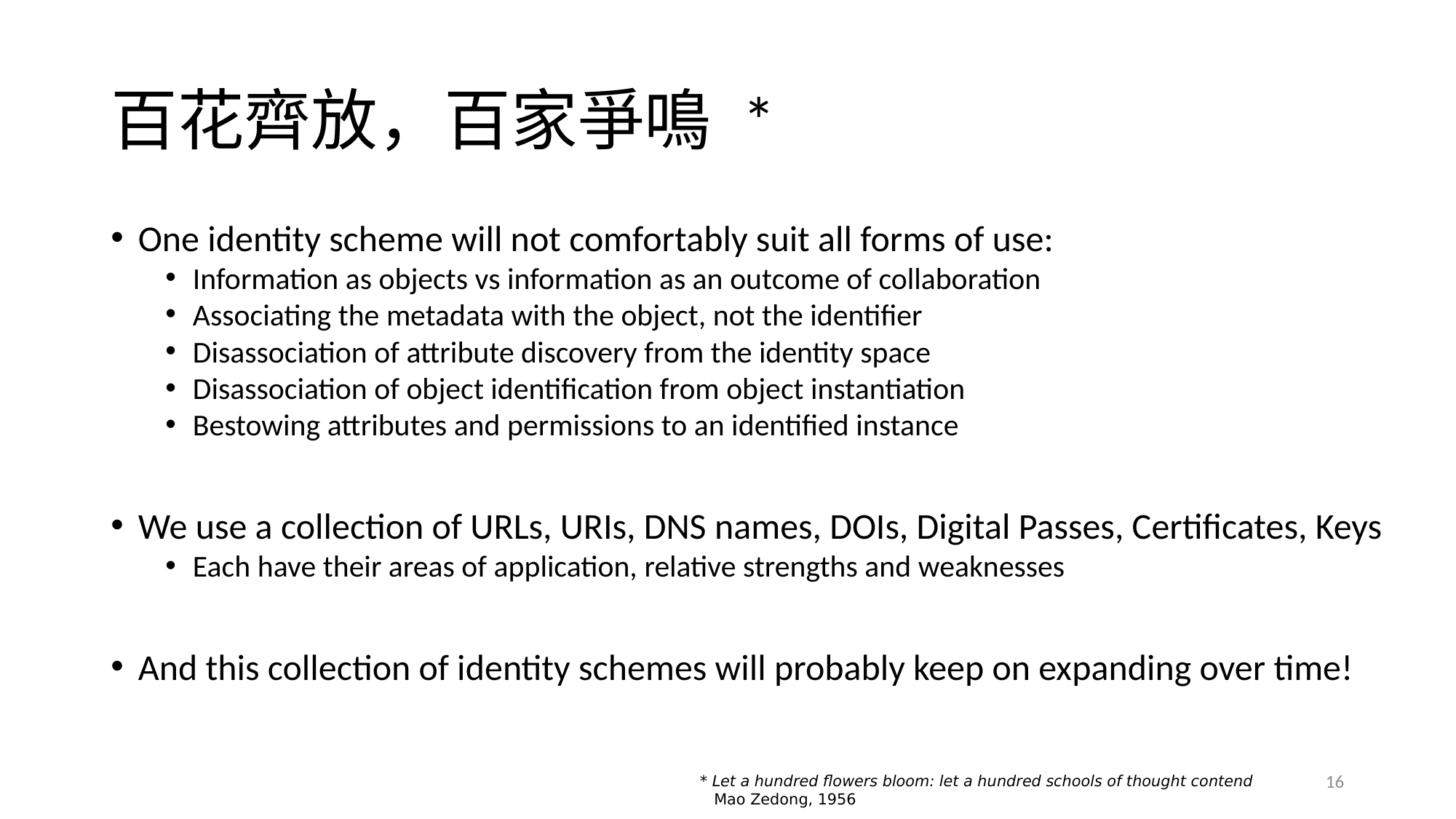

# 百花齊放，百家爭鳴 *
One identity scheme will not comfortably suit all forms of use:
Information as objects vs information as an outcome of collaboration
Associating the metadata with the object, not the identifier
Disassociation of attribute discovery from the identity space
Disassociation of object identification from object instantiation
Bestowing attributes and permissions to an identified instance

We use a collection of URLs, URIs, DNS names, DOIs, Digital Passes, Certificates, Keys
Each have their areas of application, relative strengths and weaknesses

And this collection of identity schemes will probably keep on expanding over time!

16
* Let a hundred flowers bloom: let a hundred schools of thought contend
   Mao Zedong, 1956